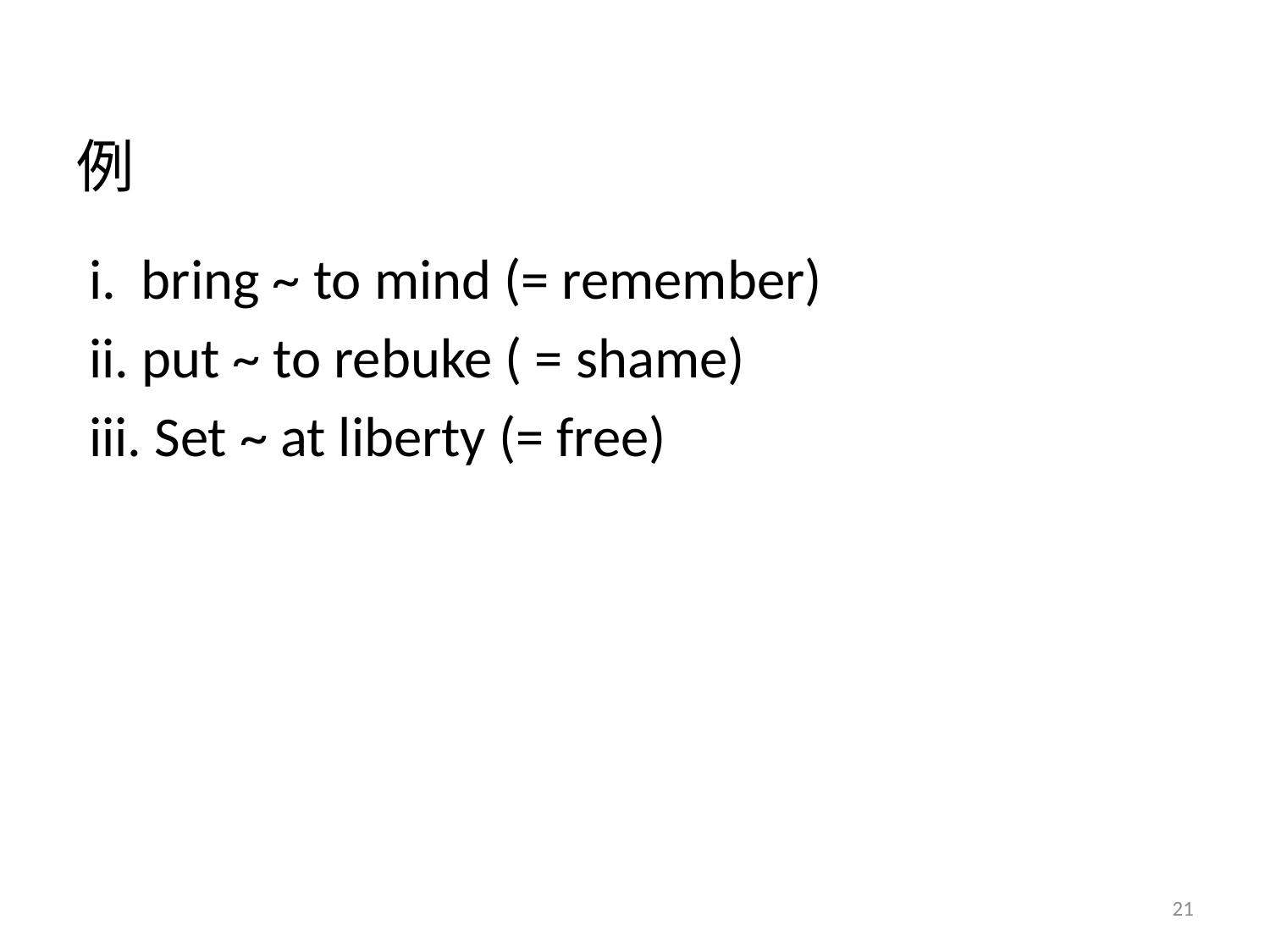

# 例
 i.  bring ~ to mind (= remember)
 ii. put ~ to rebuke ( = shame)
 iii. Set ~ at liberty (= free)
21